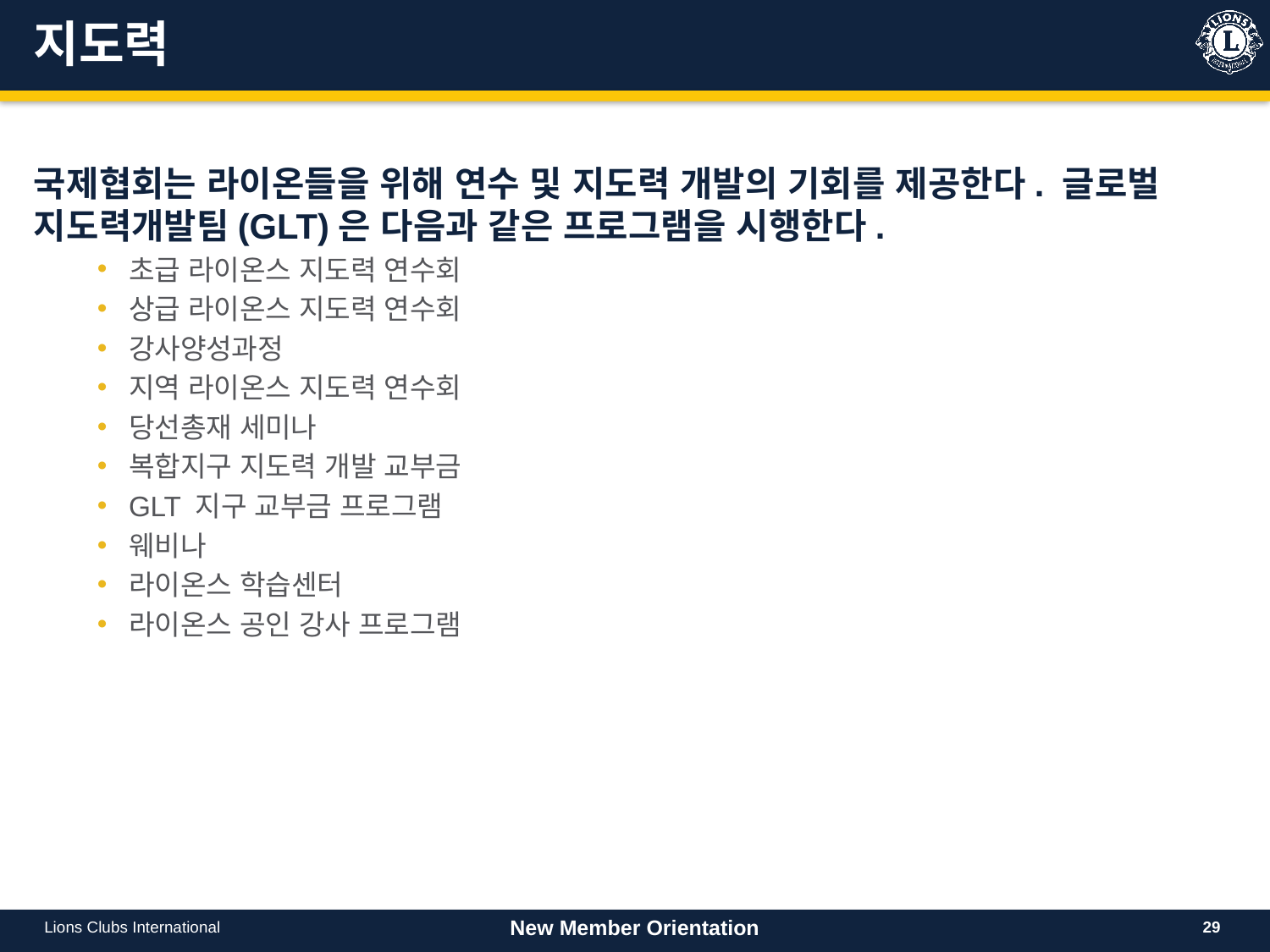

# 지도력
국제협회는 라이온들을 위해 연수 및 지도력 개발의 기회를 제공한다. 글로벌 지도력개발팀(GLT)은 다음과 같은 프로그램을 시행한다.
초급 라이온스 지도력 연수회
상급 라이온스 지도력 연수회
강사양성과정
지역 라이온스 지도력 연수회
당선총재 세미나
복합지구 지도력 개발 교부금
GLT 지구 교부금 프로그램
웨비나
라이온스 학습센터
라이온스 공인 강사 프로그램